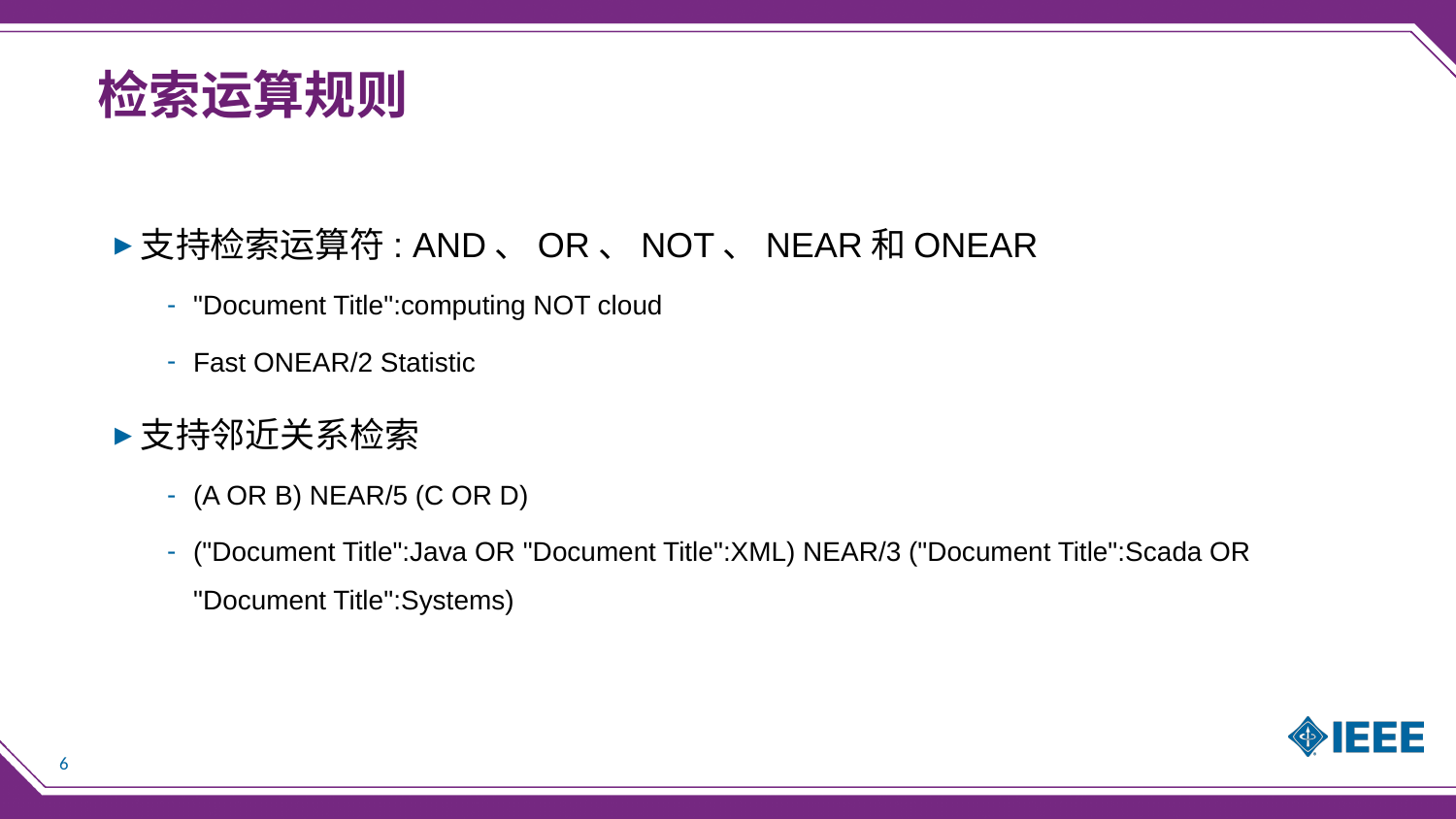

检索运算规则
支持检索运算符: AND、OR、NOT、NEAR和ONEAR
"Document Title":computing NOT cloud
Fast ONEAR/2 Statistic
支持邻近关系检索
(A OR B) NEAR/5 (C OR D)
("Document Title":Java OR "Document Title":XML) NEAR/3 ("Document Title":Scada OR "Document Title":Systems)

6